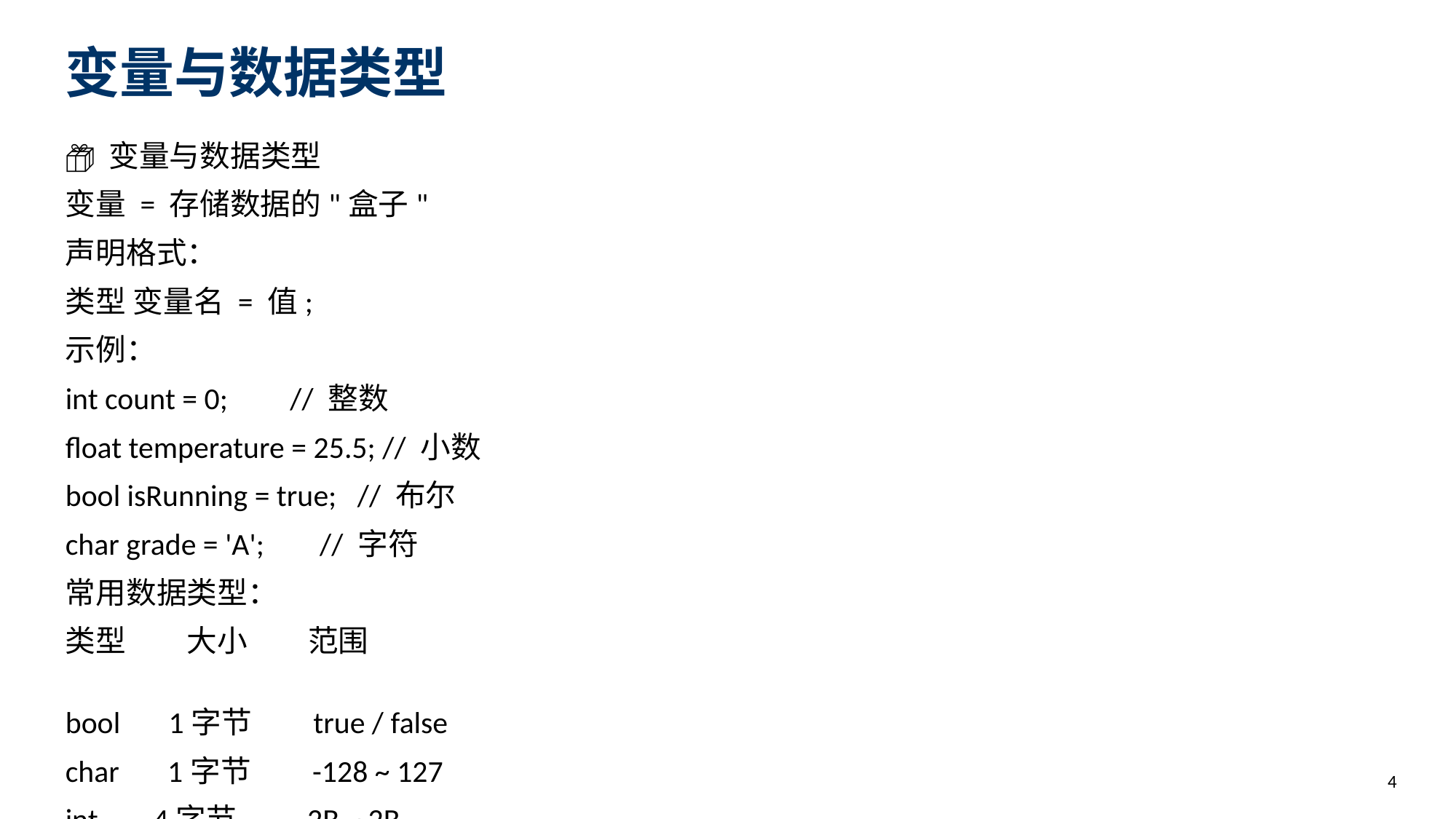

变量与数据类型
📦 变量与数据类型
变量 = 存储数据的"盒子"
声明格式：
类型 变量名 = 值;
示例：
int count = 0;         // 整数
float temperature = 25.5; // 小数
bool isRunning = true;   // 布尔
char grade = 'A';        // 字符
常用数据类型：
类型         大小         范围

bool       1字节        true / false
char       1字节        -128 ~ 127
int        4字节        -2B ~ 2B
long       4字节        -2B ~ 2B
float      4字节        ±3.4e38
double     8字节        ±1.7e308
📌 ESP32建议：
• 整数运算用 int 或 long
• 小数运算用 float（足够）
• 字符串用 String 类
4